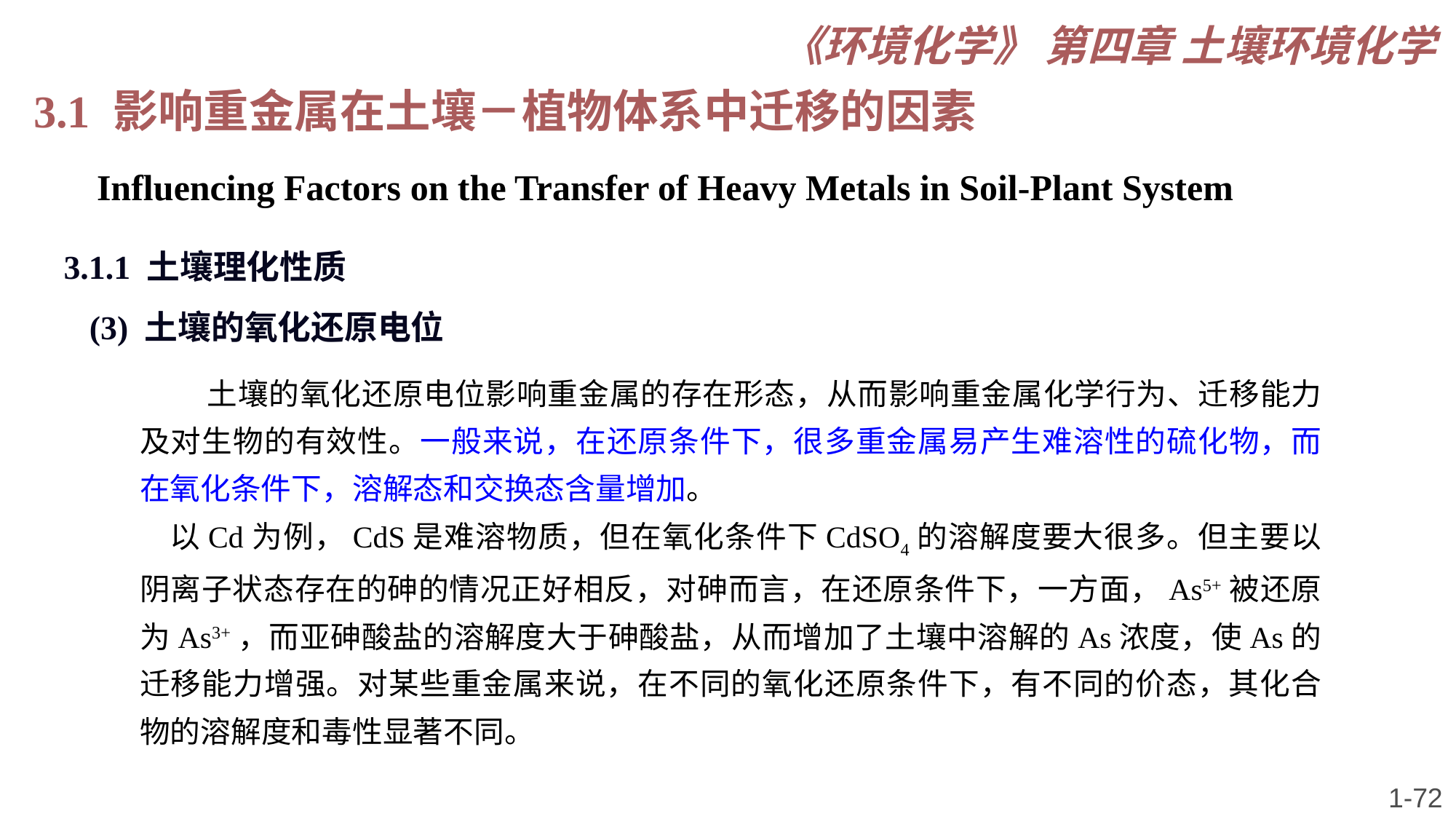

《环境化学》 第四章 土壤环境化学
3.1 影响重金属在土壤－植物体系中迁移的因素
      Influencing Factors on the Transfer of Heavy Metals in Soil-Plant System
3.1.1 土壤理化性质
(3) 土壤的氧化还原电位
    土壤的氧化还原电位影响重金属的存在形态，从而影响重金属化学行为、迁移能力及对生物的有效性。一般来说，在还原条件下，很多重金属易产生难溶性的硫化物，而在氧化条件下，溶解态和交换态含量增加。
以Cd为例，CdS是难溶物质，但在氧化条件下CdSO4的溶解度要大很多。但主要以阴离子状态存在的砷的情况正好相反，对砷而言，在还原条件下，一方面，As5+被还原为As3+，而亚砷酸盐的溶解度大于砷酸盐，从而增加了土壤中溶解的As浓度，使As的迁移能力增强。对某些重金属来说，在不同的氧化还原条件下，有不同的价态，其化合物的溶解度和毒性显著不同。

1-72